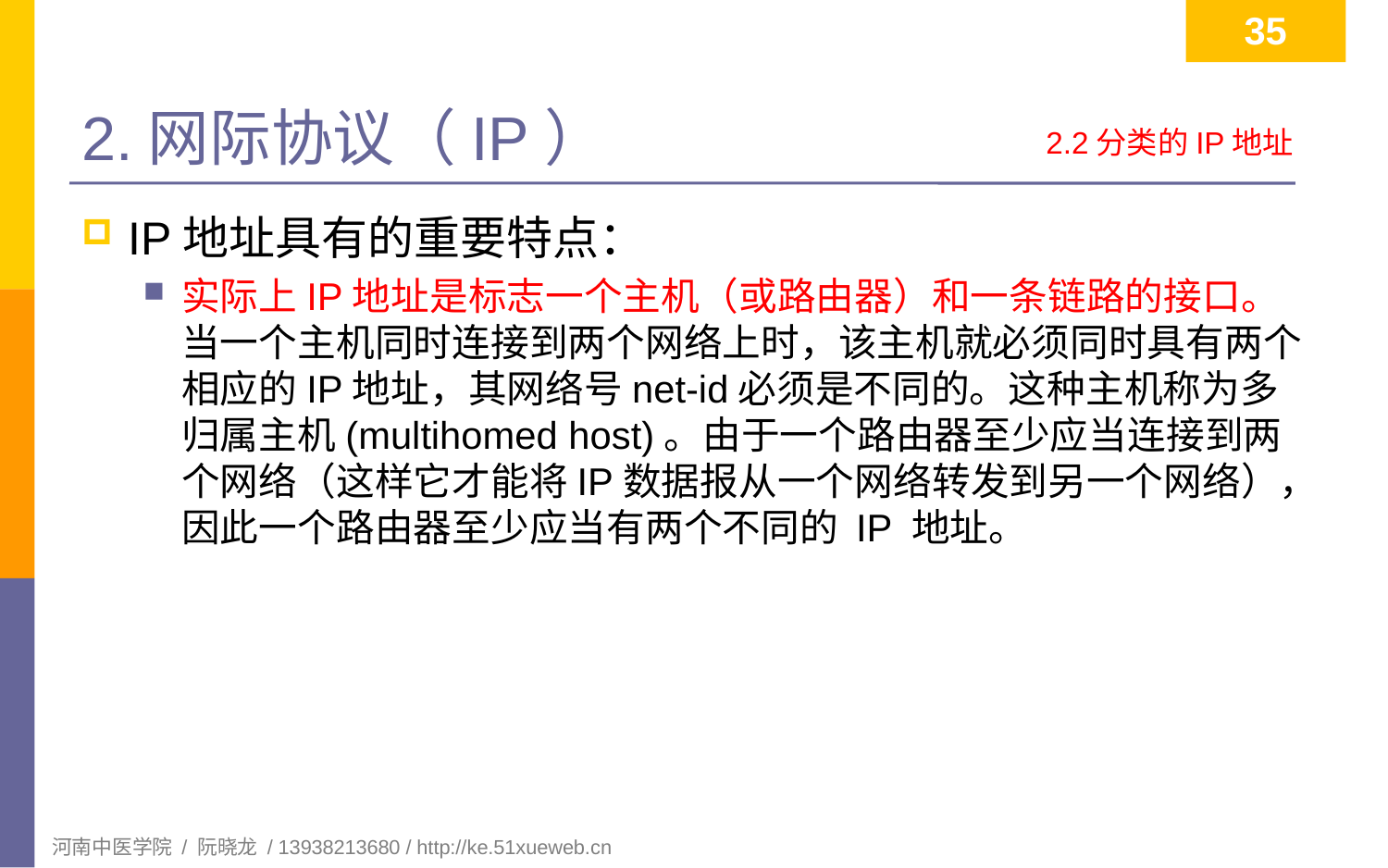

35
# 2.网际协议（IP）
2.2分类的IP地址
IP地址具有的重要特点：
实际上IP地址是标志一个主机（或路由器）和一条链路的接口。当一个主机同时连接到两个网络上时，该主机就必须同时具有两个相应的IP地址，其网络号net-id必须是不同的。这种主机称为多归属主机(multihomed host)。由于一个路由器至少应当连接到两个网络（这样它才能将IP数据报从一个网络转发到另一个网络），因此一个路由器至少应当有两个不同的 IP 地址。